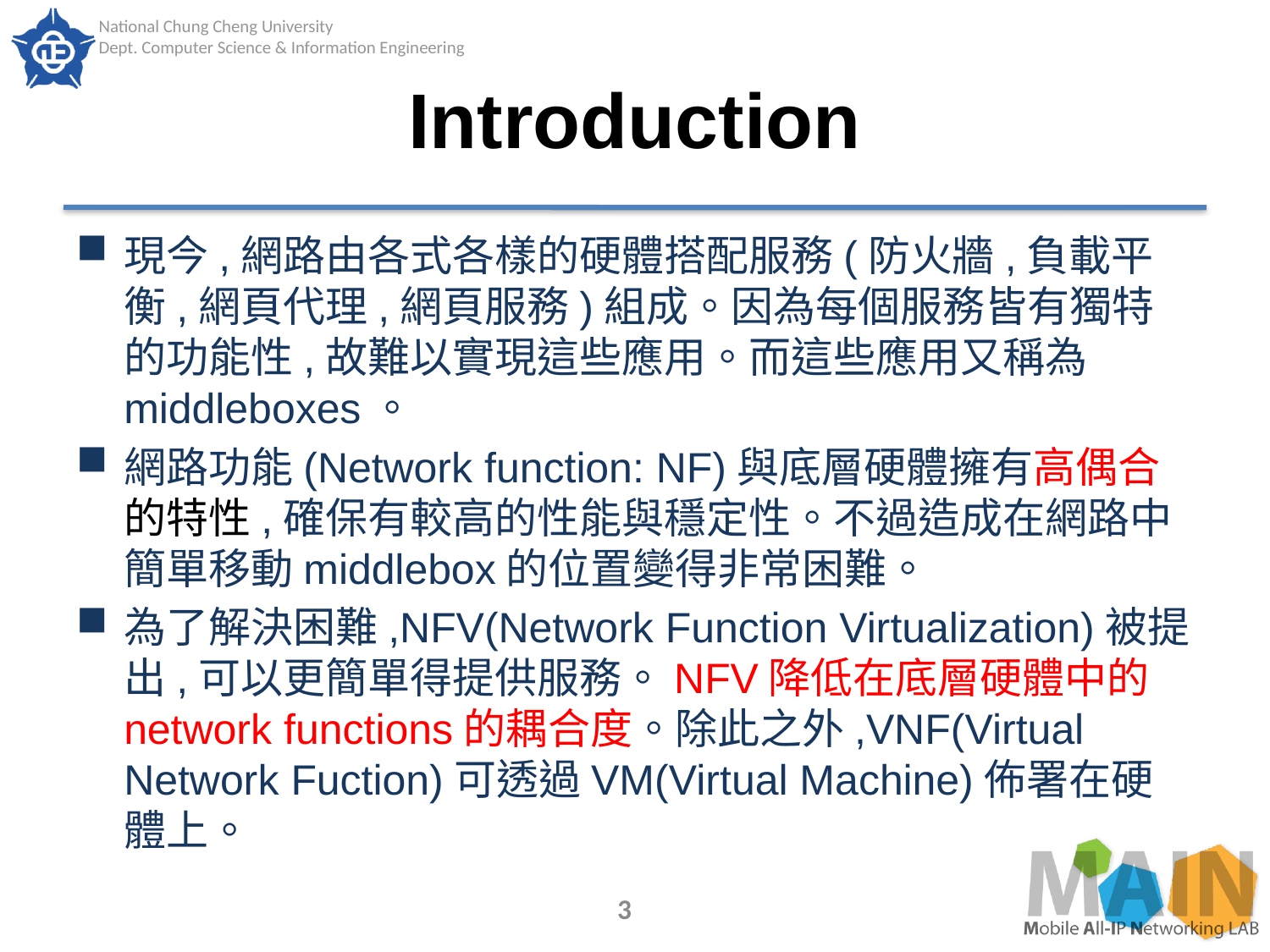

# Introduction
現今,網路由各式各樣的硬體搭配服務(防火牆,負載平衡,網頁代理,網頁服務)組成。因為每個服務皆有獨特的功能性,故難以實現這些應用。而這些應用又稱為middleboxes。
網路功能(Network function: NF)與底層硬體擁有高偶合的特性,確保有較高的性能與穩定性。不過造成在網路中簡單移動middlebox的位置變得非常困難。
為了解決困難,NFV(Network Function Virtualization)被提出,可以更簡單得提供服務。NFV降低在底層硬體中的network functions的耦合度。除此之外,VNF(Virtual Network Fuction)可透過VM(Virtual Machine)佈署在硬體上。

3